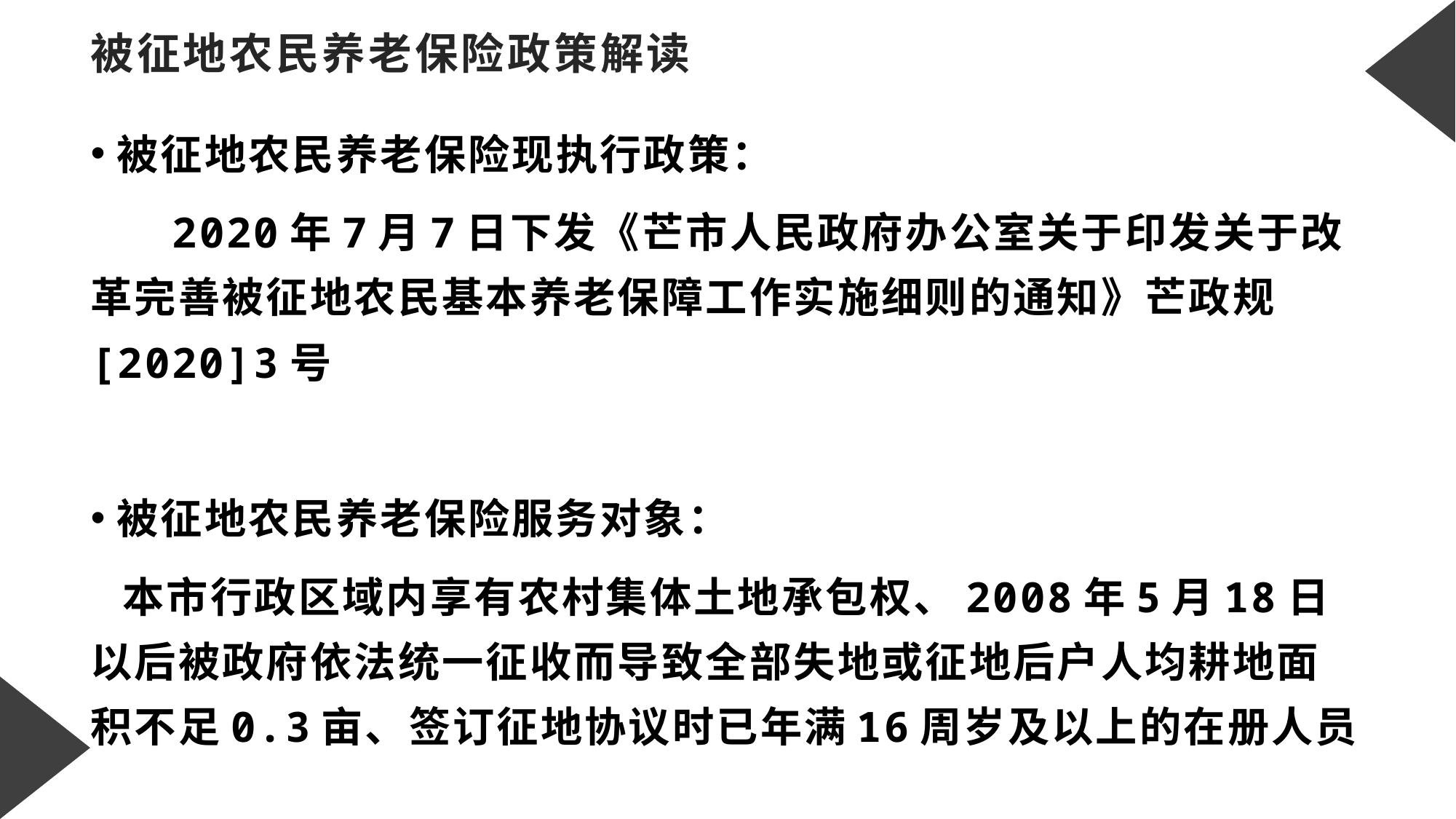

# 被征地农民养老保险政策解读
被征地农民养老保险现执行政策：
   2020年7月7日下发《芒市人民政府办公室关于印发关于改革完善被征地农民基本养老保障工作实施细则的通知》芒政规[2020]3号

被征地农民养老保险服务对象：
  本市行政区域内享有农村集体土地承包权、2008年5月18日以后被政府依法统一征收而导致全部失地或征地后户人均耕地面积不足0.3亩、签订征地协议时已年满16周岁及以上的在册人员